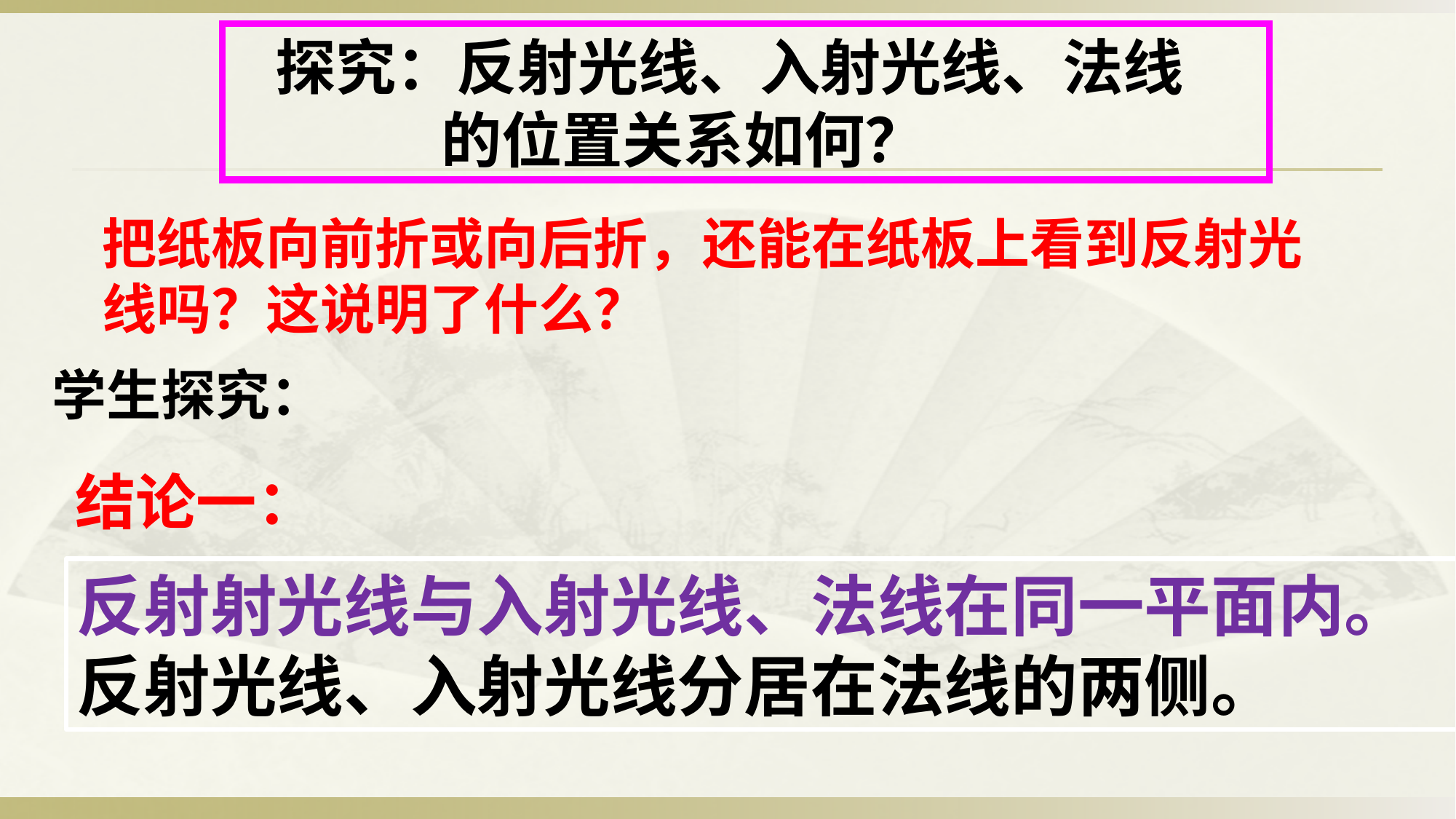

探究：反射光线、入射光线、法线
              的位置关系如何？
把纸板向前折或向后折，还能在纸板上看到反射光线吗？这说明了什么？
学生探究：
结论一：
反射射光线与入射光线、法线在同一平面内。  反射光线、入射光线分居在法线的两侧。